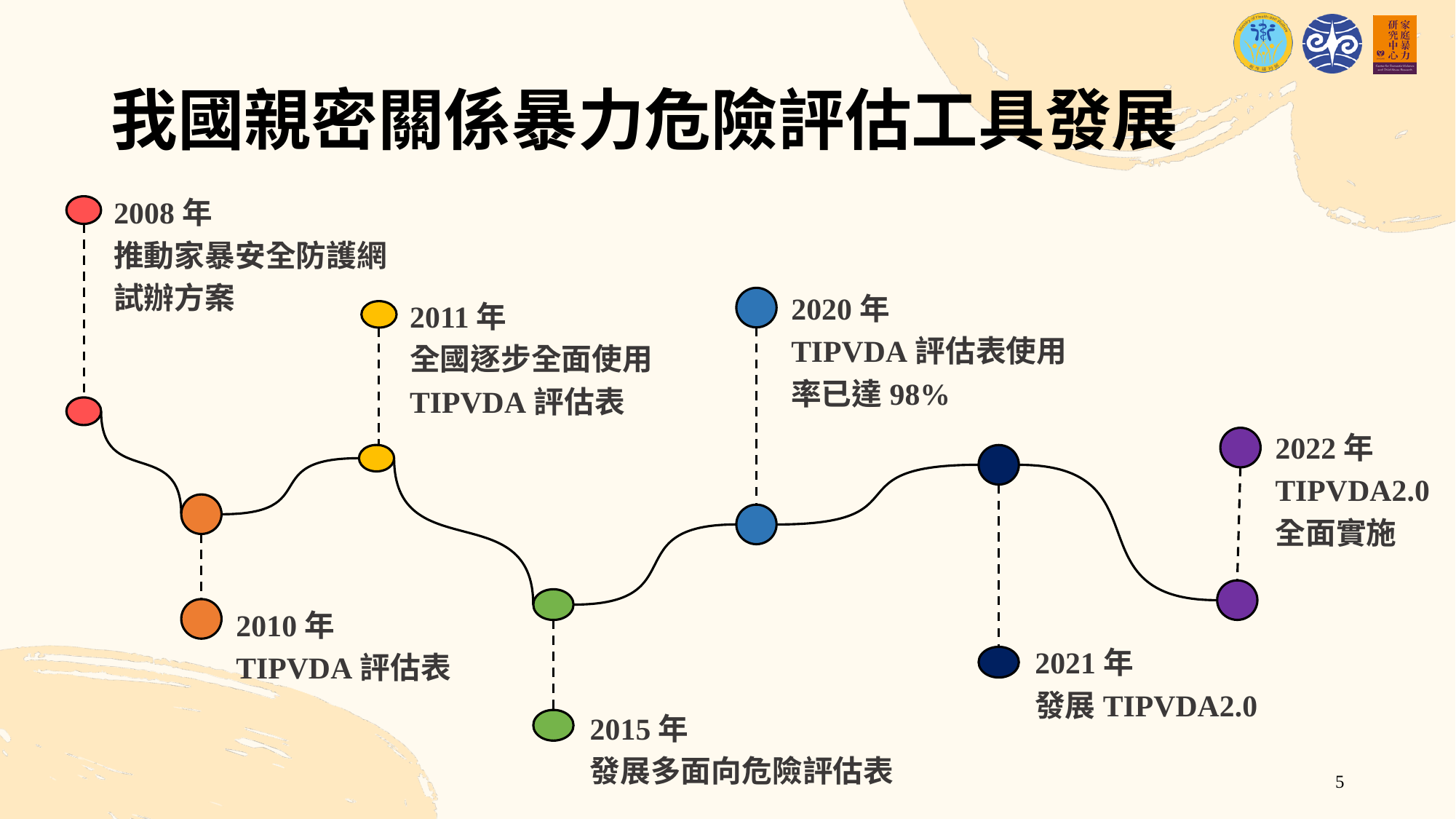

# 我國親密關係暴力危險評估工具發展
2008年
推動家暴安全防護網試辦方案

2020年
TIPVDA評估表使用率已達98%
2011年
全國逐步全面使用TIPVDA評估表
2022年
TIPVDA2.0
全面實施
2010年
TIPVDA評估表
2021年
發展TIPVDA2.0
2015年
發展多面向危險評估表
5